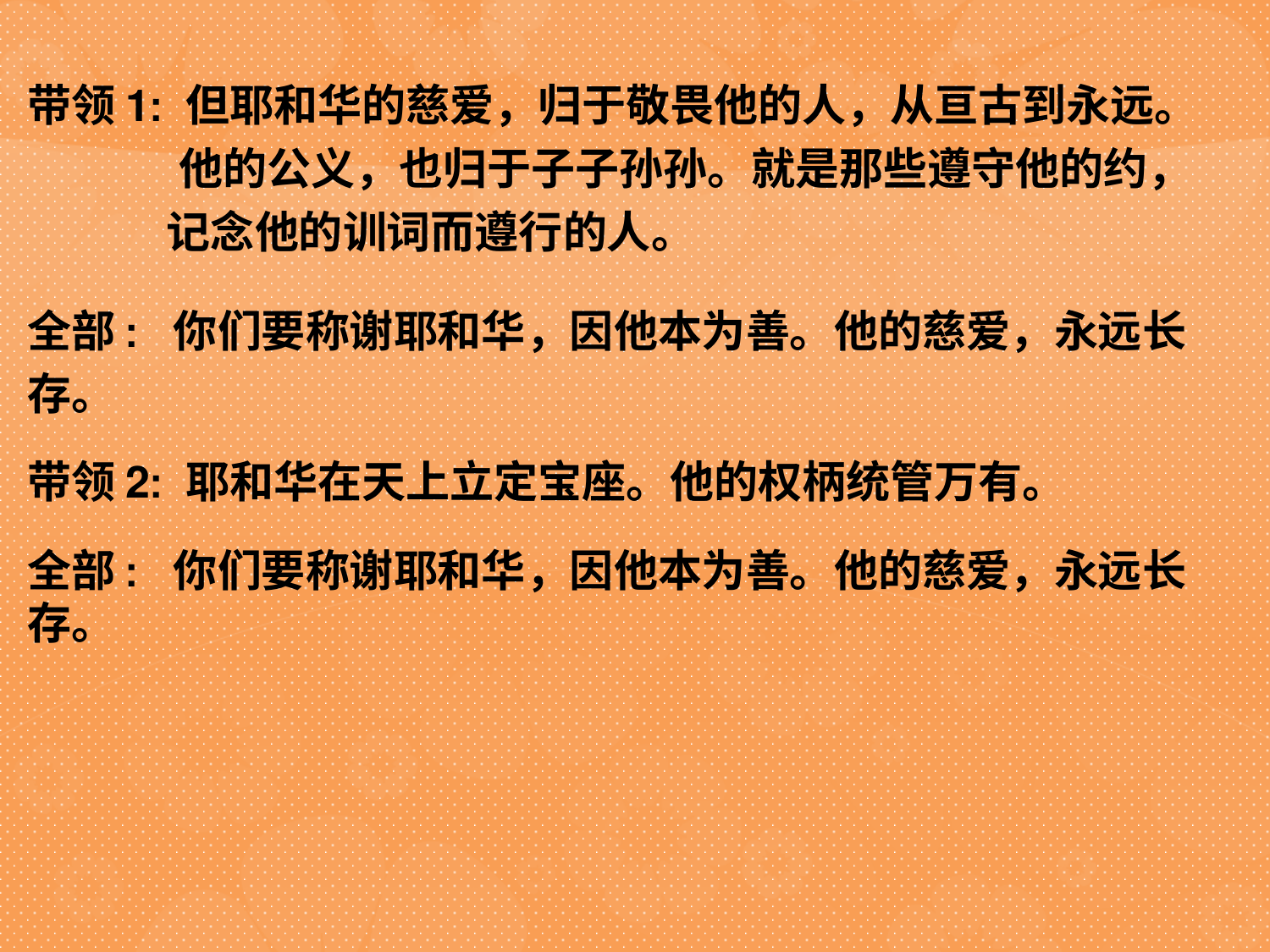

带领1: 但耶和华的慈爱，归于敬畏他的人，从亘古到永远。	  他的公义，也归于子子孙孙。就是那些遵守他的约，	 记念他的训词而遵行的人。
全部:  你们要称谢耶和华，因他本为善。他的慈爱，永远长存。
带领2: 耶和华在天上立定宝座。他的权柄统管万有。
全部:  你们要称谢耶和华，因他本为善。他的慈爱，永远长存。